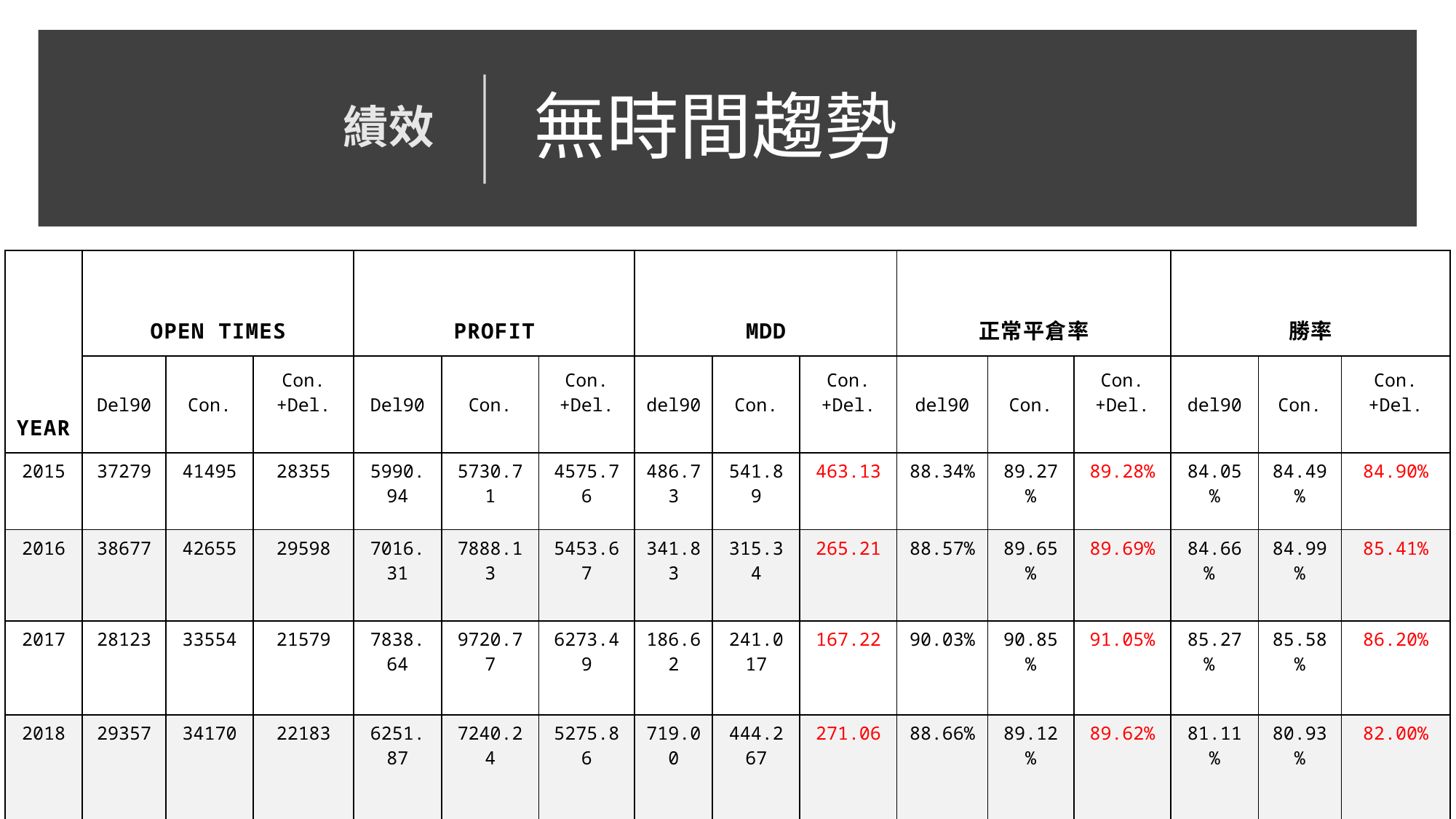

績效
# 無時間趨勢
| Year | Open times |  |  | Profit |  |  | MDD |  |  | 正常平倉率 |  |  | 勝率 |  |  |
| --- | --- | --- | --- | --- | --- | --- | --- | --- | --- | --- | --- | --- | --- | --- | --- |
|  | Del90 | Con. | Con.+Del. | Del90 | Con. | Con.+Del. | del90 | Con. | Con.+Del. | del90 | Con. | Con.+Del. | del90 | Con. | Con.+Del. |
| 2015 | 37279 | 41495 | 28355 | 5990.94 | 5730.71 | 4575.76 | 486.73 | 541.89 | 463.13 | 88.34% | 89.27% | 89.28% | 84.05% | 84.49% | 84.90% |
| 2016 | 38677 | 42655 | 29598 | 7016.31 | 7888.13 | 5453.67 | 341.83 | 315.34 | 265.21 | 88.57% | 89.65% | 89.69% | 84.66% | 84.99% | 85.41% |
| 2017 | 28123 | 33554 | 21579 | 7838.64 | 9720.77 | 6273.49 | 186.62 | 241.017 | 167.22 | 90.03% | 90.85% | 91.05% | 85.27% | 85.58% | 86.20% |
| 2018 | 29357 | 34170 | 22183 | 6251.87 | 7240.24 | 5275.86 | 719.00 | 444.267 | 271.06 | 88.66% | 89.12% | 89.62% | 81.11% | 80.93% | 82.00% |